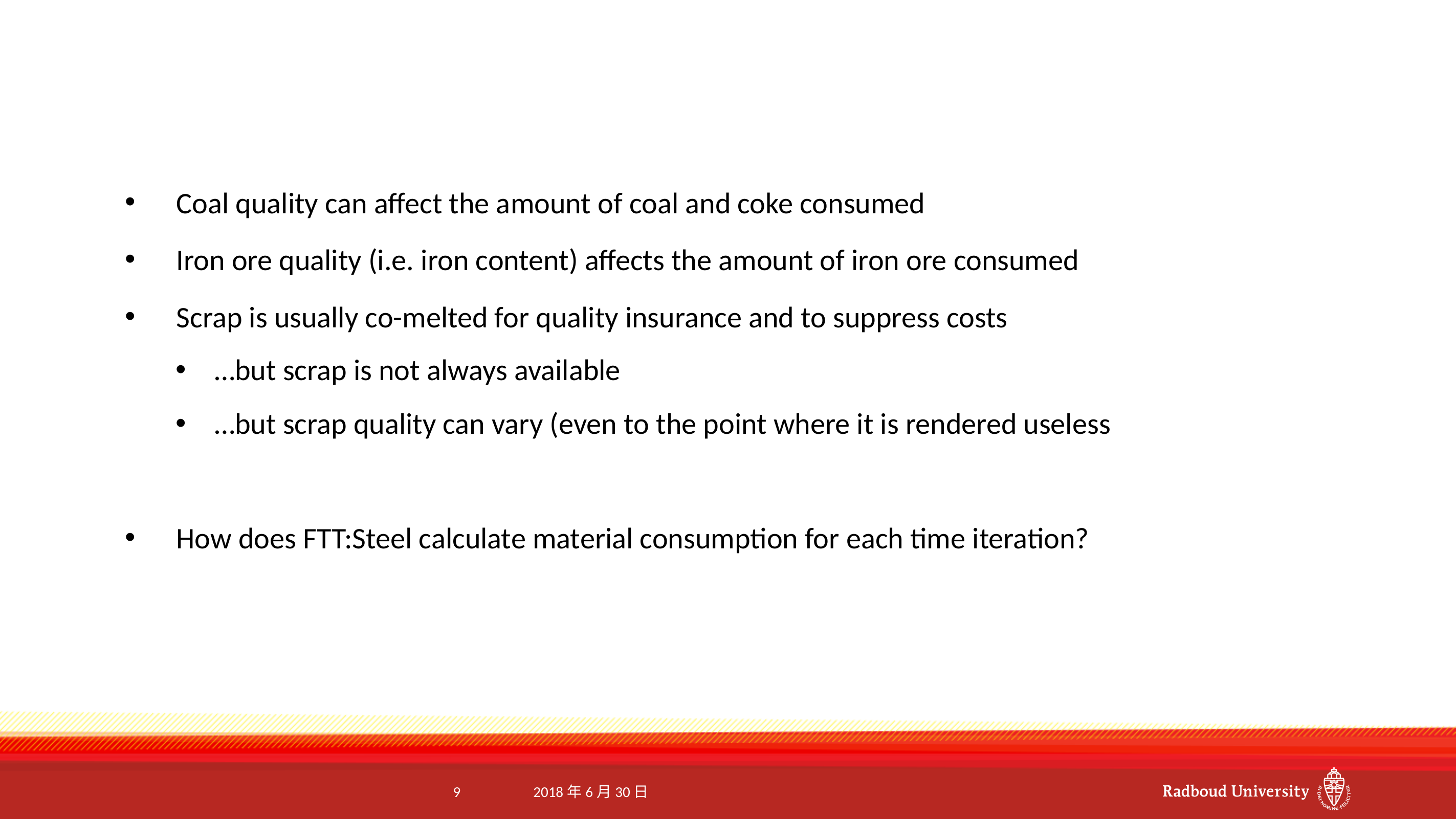

#

Coal quality can affect the amount of coal and coke consumed
Iron ore quality (i.e. iron content) affects the amount of iron ore consumed
Scrap is usually co-melted for quality insurance and to suppress costs
…but scrap is not always available
…but scrap quality can vary (even to the point where it is rendered useless

How does FTT:Steel calculate material consumption for each time iteration?
9
2018年6月30日